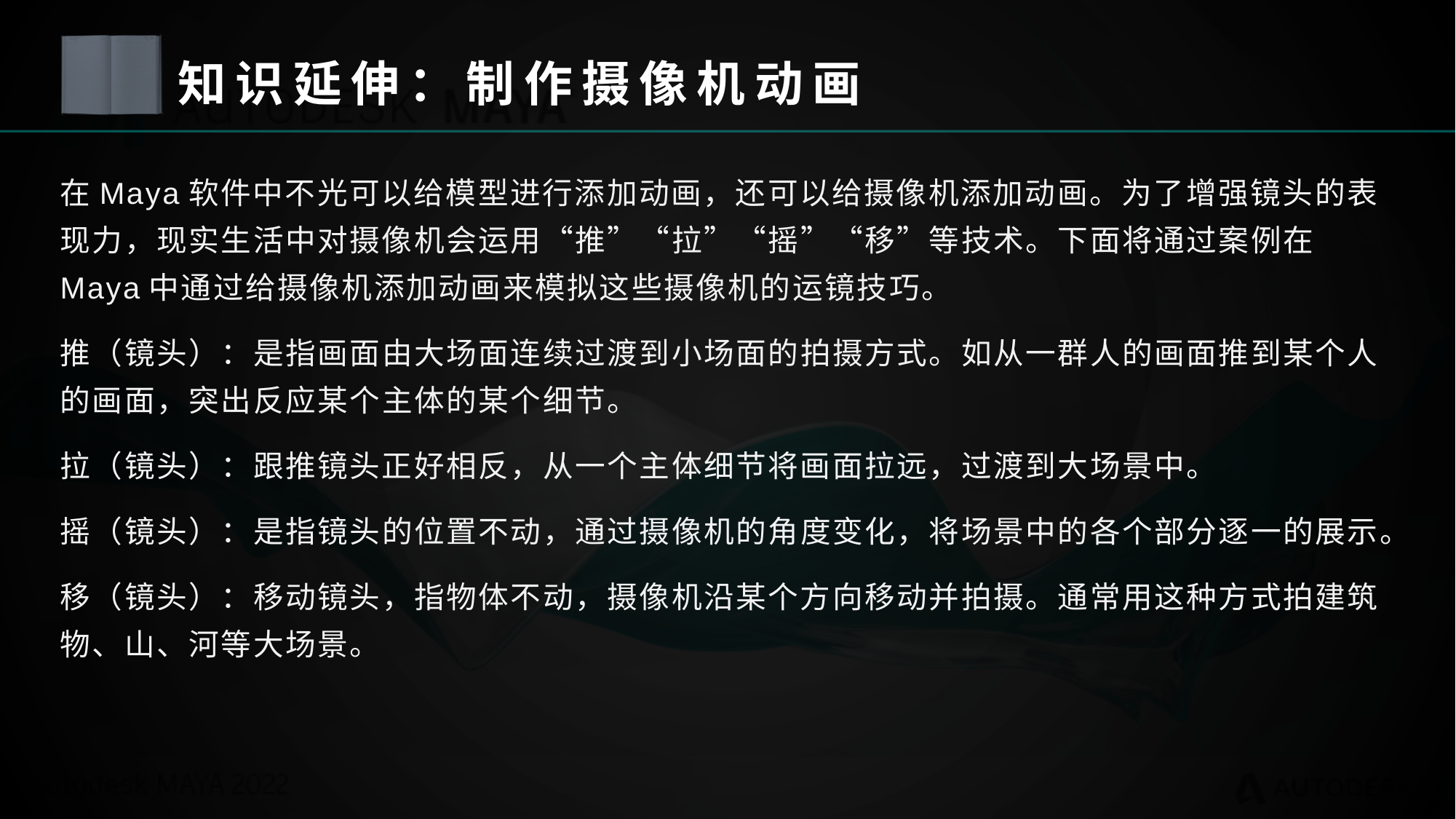

知识延伸：制作摄像机动画
在Maya软件中不光可以给模型进行添加动画，还可以给摄像机添加动画。为了增强镜头的表现力，现实生活中对摄像机会运用“推”“拉”“摇”“移”等技术。下面将通过案例在Maya中通过给摄像机添加动画来模拟这些摄像机的运镜技巧。
推（镜头）：是指画面由大场面连续过渡到小场面的拍摄方式。如从一群人的画面推到某个人的画面，突出反应某个主体的某个细节。
拉（镜头）：跟推镜头正好相反，从一个主体细节将画面拉远，过渡到大场景中。
摇（镜头）：是指镜头的位置不动，通过摄像机的角度变化，将场景中的各个部分逐一的展示。
移（镜头）：移动镜头，指物体不动，摄像机沿某个方向移动并拍摄。通常用这种方式拍建筑物、山、河等大场景。